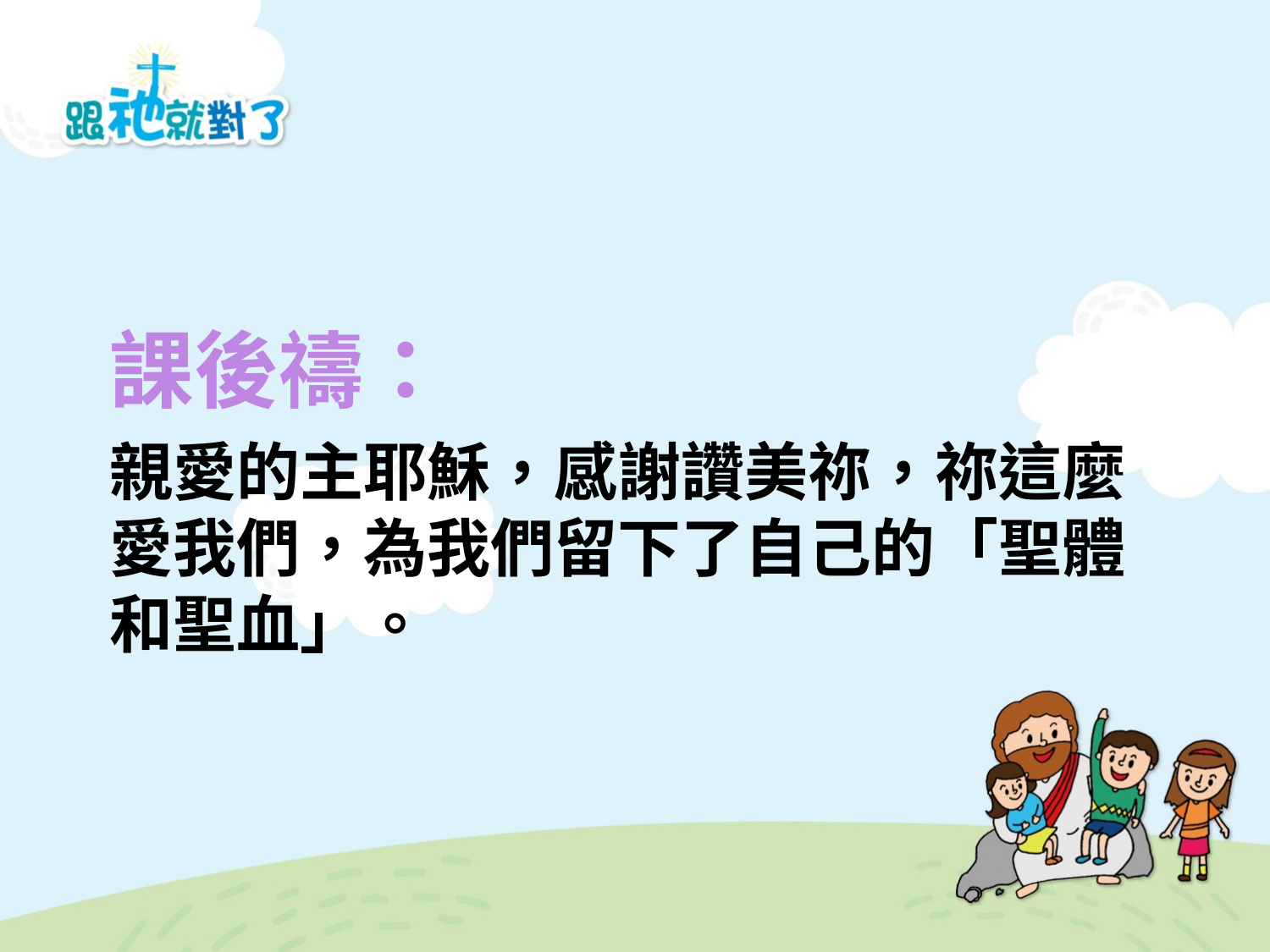

課後禱：
親愛的主耶穌，感謝讚美祢，祢這麼愛我們，為我們留下了自己的「聖體和聖血」。